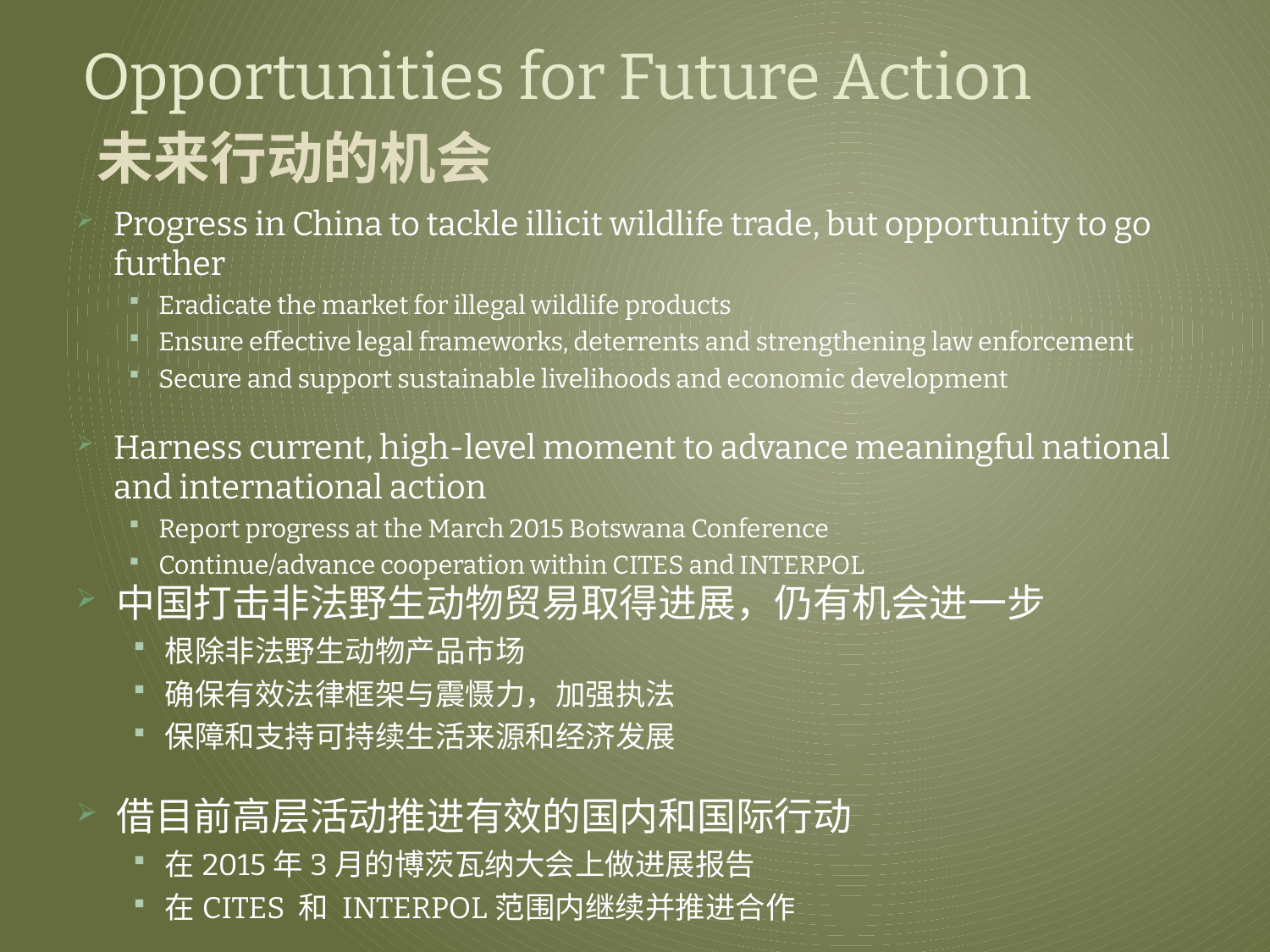

# Opportunities for Future Action
未来行动的机会
Progress in China to tackle illicit wildlife trade, but opportunity to go further
Eradicate the market for illegal wildlife products
Ensure effective legal frameworks, deterrents and strengthening law enforcement
Secure and support sustainable livelihoods and economic development

Harness current, high-level moment to advance meaningful national and international action
Report progress at the March 2015 Botswana Conference
Continue/advance cooperation within CITES and INTERPOL
中国打击非法野生动物贸易取得进展，仍有机会进一步
根除非法野生动物产品市场
确保有效法律框架与震慑力，加强执法
保障和支持可持续生活来源和经济发展

借目前高层活动推进有效的国内和国际行动
在2015年3月的博茨瓦纳大会上做进展报告
在CITES 和 INTERPOL范围内继续并推进合作